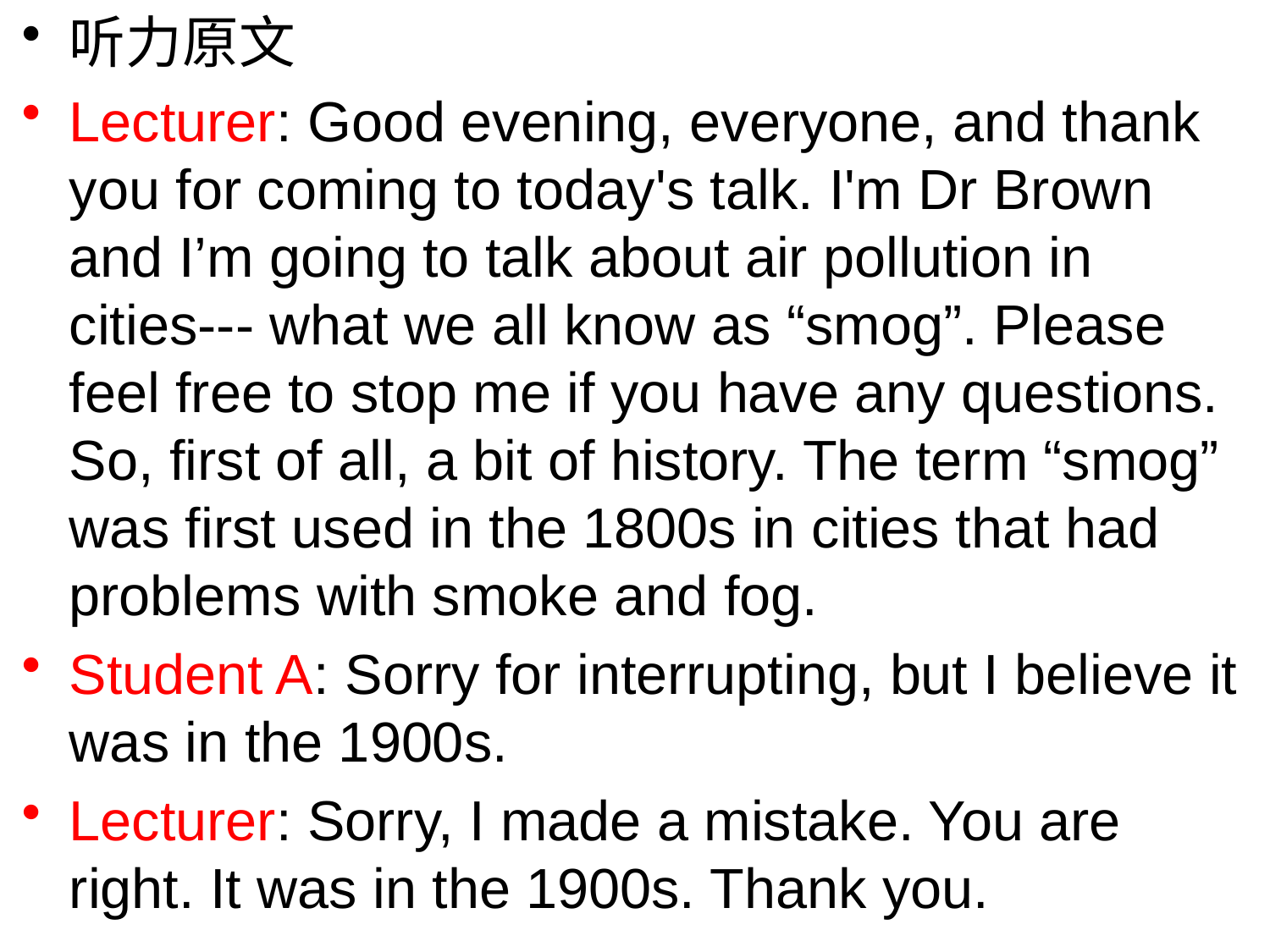

听力原文
Lecturer: Good evening, everyone, and thank you for coming to today's talk. I'm Dr Brown and I’m going to talk about air pollution in cities--- what we all know as “smog”. Please feel free to stop me if you have any questions. So, first of all, a bit of history. The term “smog” was first used in the 1800s in cities that had problems with smoke and fog.
Student A: Sorry for interrupting, but I believe it was in the 1900s.
Lecturer: Sorry, I made a mistake. You are right. It was in the 1900s. Thank you.